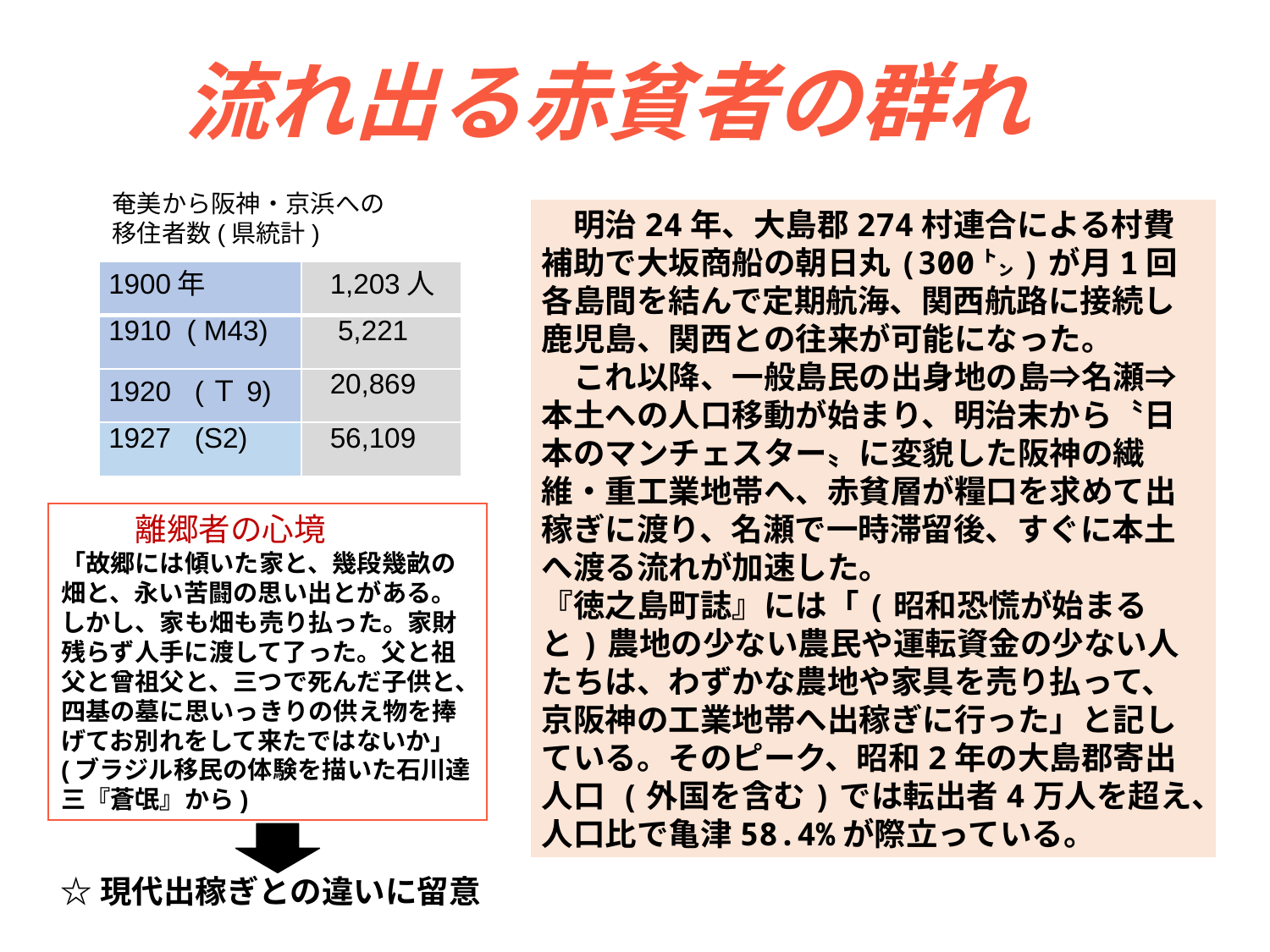

流れ出る赤貧者の群れ
奄美から阪神・京浜への
移住者数(県統計)
　明治24年、大島郡274村連合による村費補助で大坂商船の朝日丸(300㌧)が月1回各島間を結んで定期航海、関西航路に接続し鹿児島、関西との往来が可能になった。
　これ以降、一般島民の出身地の島⇒名瀬⇒本土への人口移動が始まり、明治末から〝日本のマンチェスター〟に変貌した阪神の繊維・重工業地帯へ、赤貧層が糧口を求めて出稼ぎに渡り、名瀬で一時滞留後、すぐに本土へ渡る流れが加速した。
『徳之島町誌』には「(昭和恐慌が始まると)農地の少ない農民や運転資金の少ない人たちは、わずかな農地や家具を売り払って、京阪神の工業地帯へ出稼ぎに行った」と記している。そのピーク、昭和2年の大島郡寄出人口 (外国を含む)では転出者4万人を超え、人口比で亀津58.4%が際立っている。
| 1900年 | 1,203人 |
| --- | --- |
| 1910 ( M43) | 5,221 |
| 1920 (Ｔ9) | 20,869 |
| 1927 (S2) | 56,109 |
　　　離郷者の心境
「故郷には傾いた家と、幾段幾畝の畑と、永い苦闘の思い出とがある。しかし、家も畑も売り払った。家財残らず人手に渡して了った。父と祖父と曾祖父と、三つで死んだ子供と、四基の墓に思いっきりの供え物を捧げてお別れをして来たではないか」(ブラジル移民の体験を描いた石川達三『蒼氓』から)

☆現代出稼ぎとの違いに留意